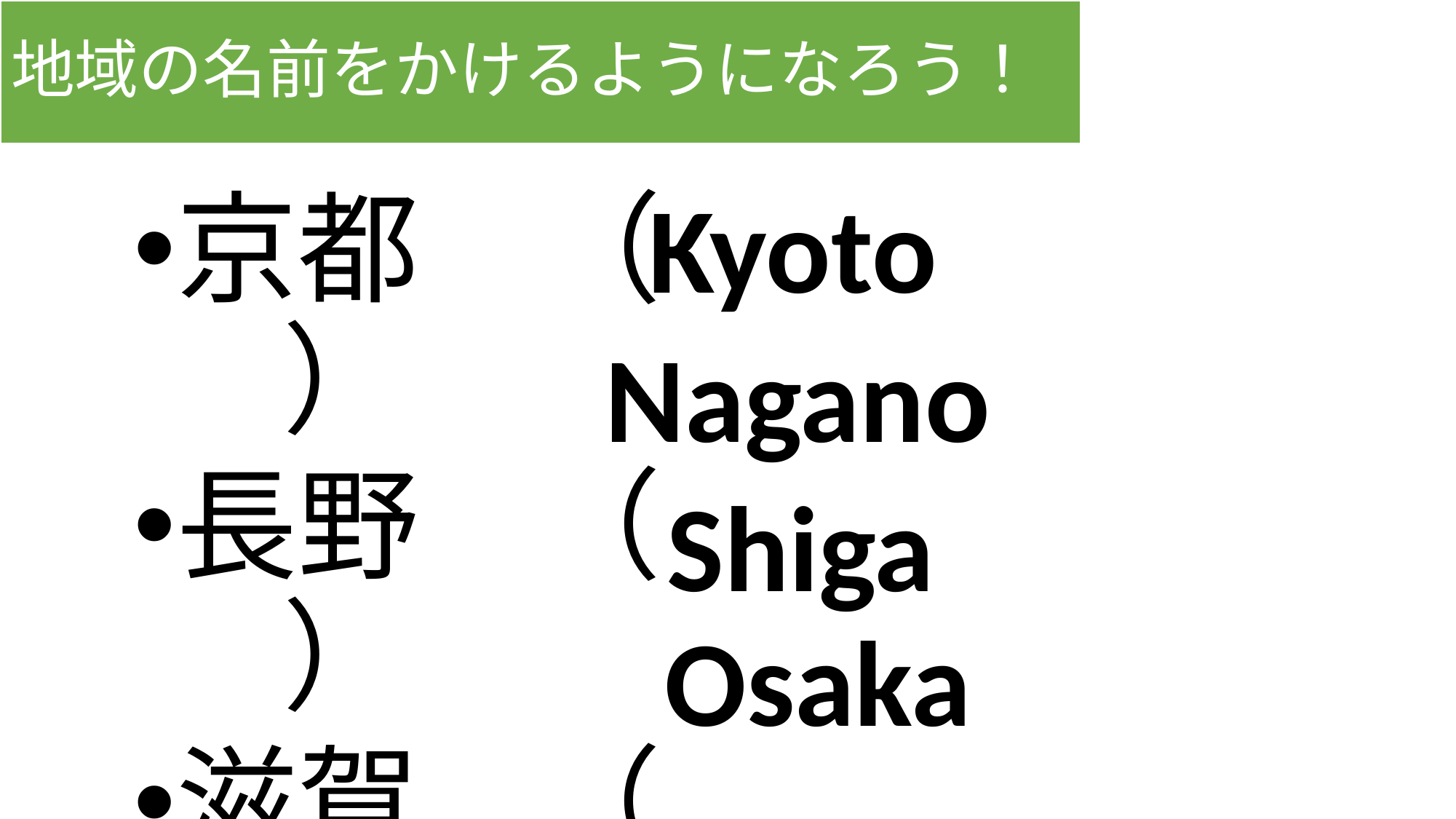

# 地域の名前をかけるようになろう！
京都　（　　　　　　）
長野　（　　　　　　）
滋賀　（　　　　　　）
大阪　（　　　　　　）
Kyoto
Nagano
Shiga
Osaka